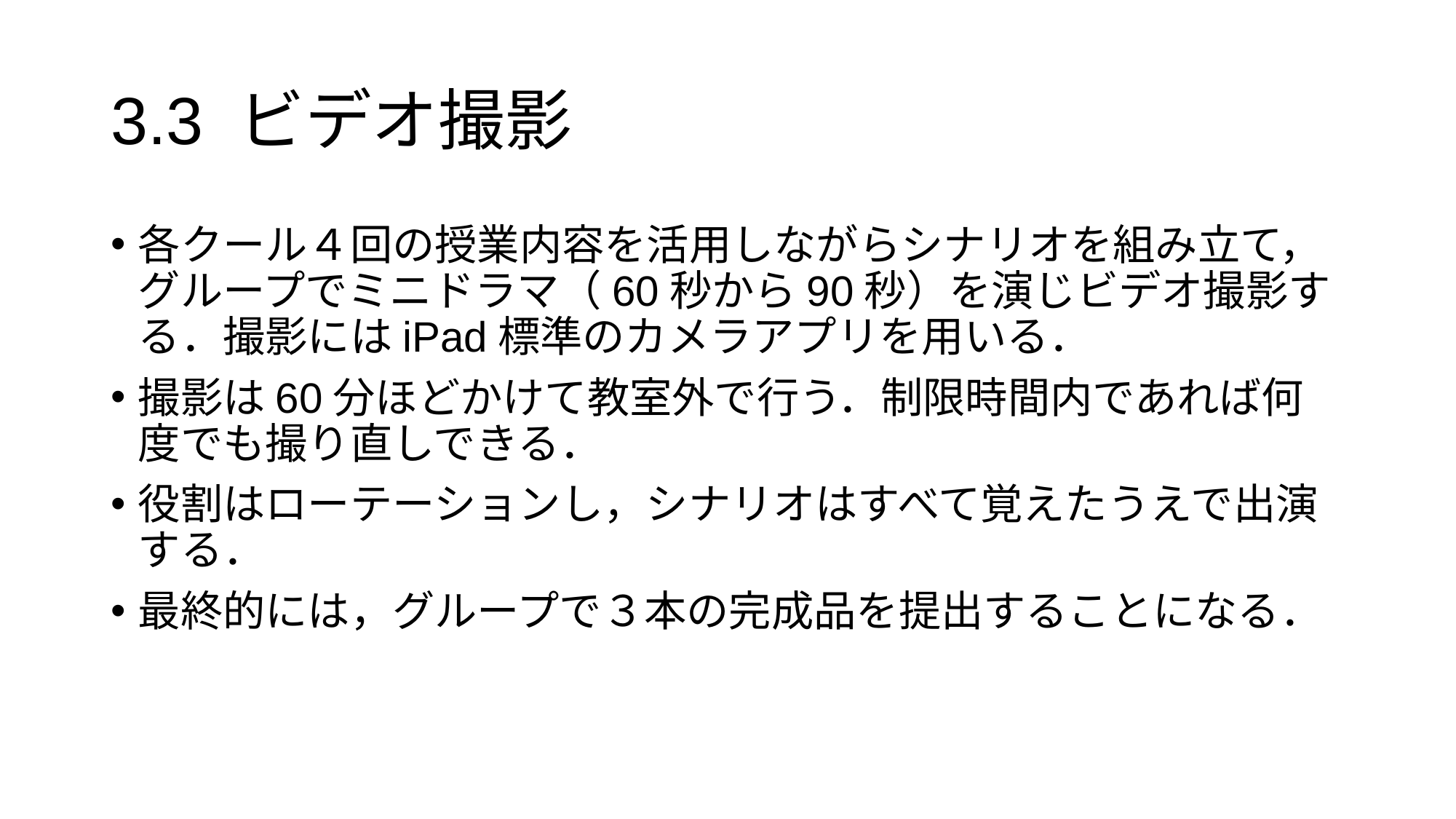

# 3.3 ビデオ撮影
各クール４回の授業内容を活用しながらシナリオを組み立て，グループでミニドラマ（60秒から90秒）を演じビデオ撮影する．撮影にはiPad標準のカメラアプリを用いる．
撮影は60分ほどかけて教室外で行う．制限時間内であれば何度でも撮り直しできる．
役割はローテーションし，シナリオはすべて覚えたうえで出演する．
最終的には，グループで３本の完成品を提出することになる．